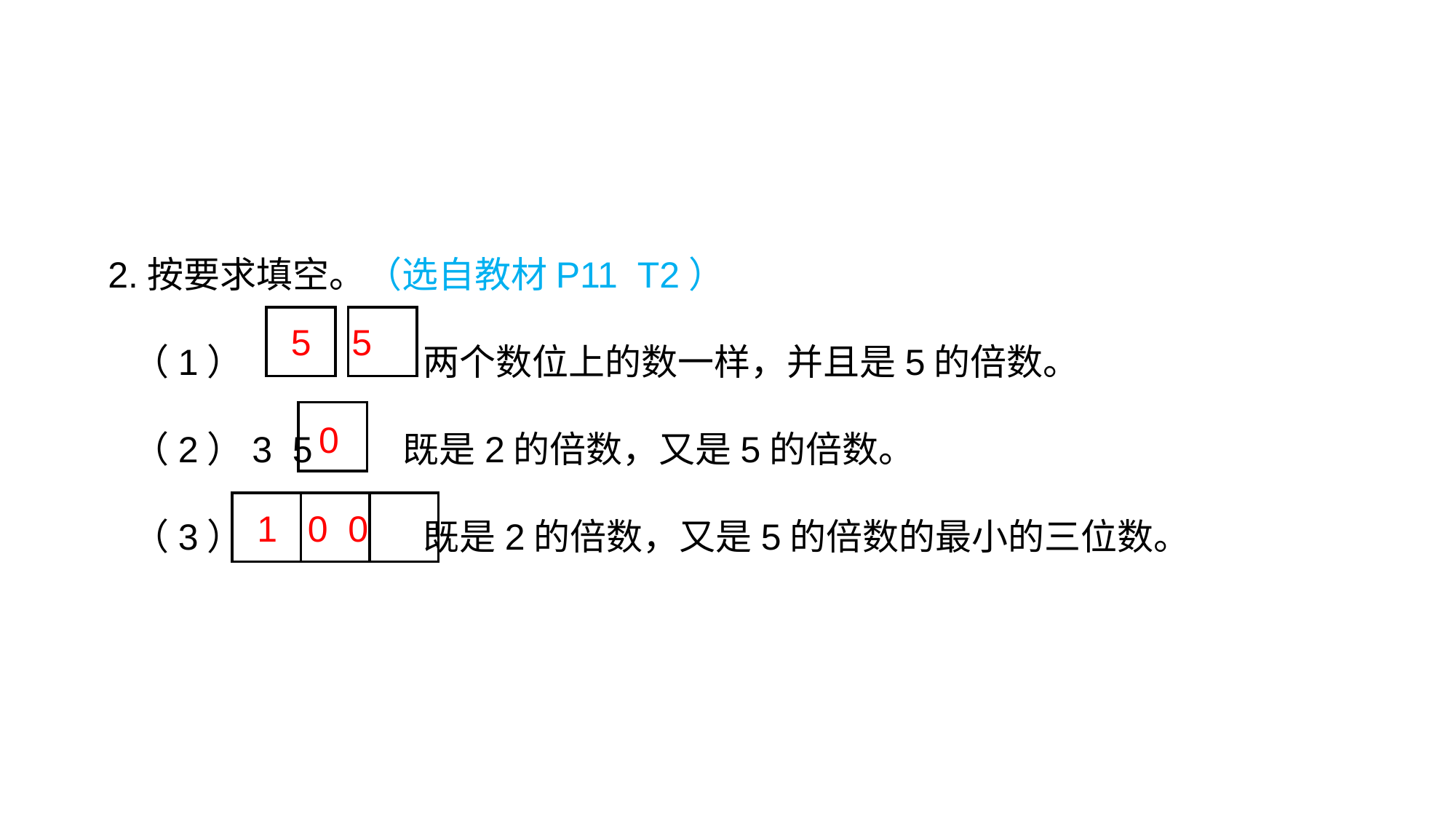

巩固练习
2.按要求填空。（选自教材P11  T2）
  （1）                      两个数位上的数一样，并且是5的倍数。
  （2）3  5        既是2的倍数，又是5的倍数。
  （3）                      既是2的倍数，又是5的倍数的最小的三位数。

5    5
0
1   0  0